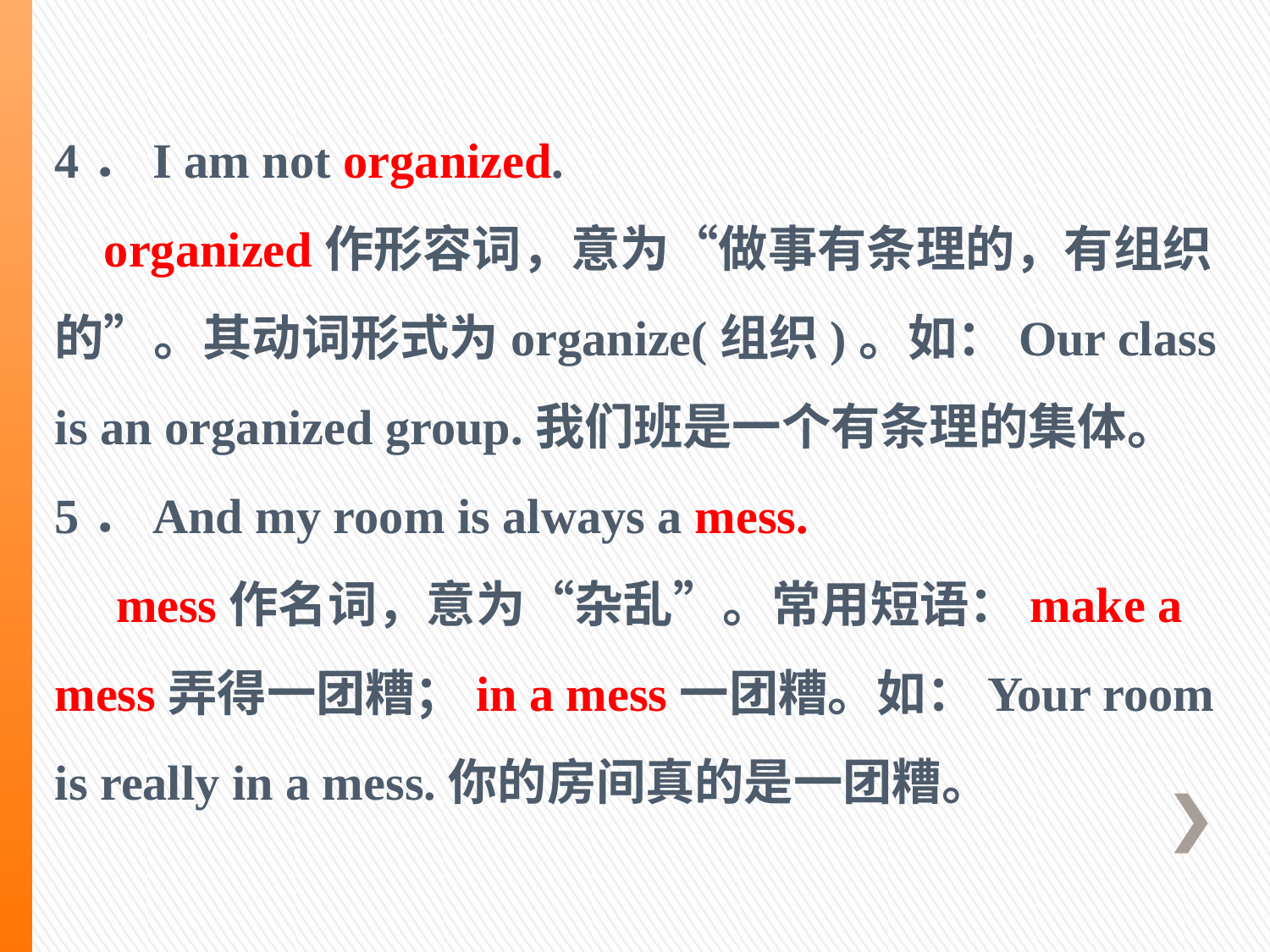

4．I am not organized.
    organized作形容词，意为“做事有条理的，有组织的”。其动词形式为organize(组织)。如：Our class is an organized group.我们班是一个有条理的集体。
5．And my room is always a mess.
　mess作名词，意为“杂乱”。常用短语：make a mess弄得一团糟；in a mess一团糟。如：Your room is really in a mess.你的房间真的是一团糟。